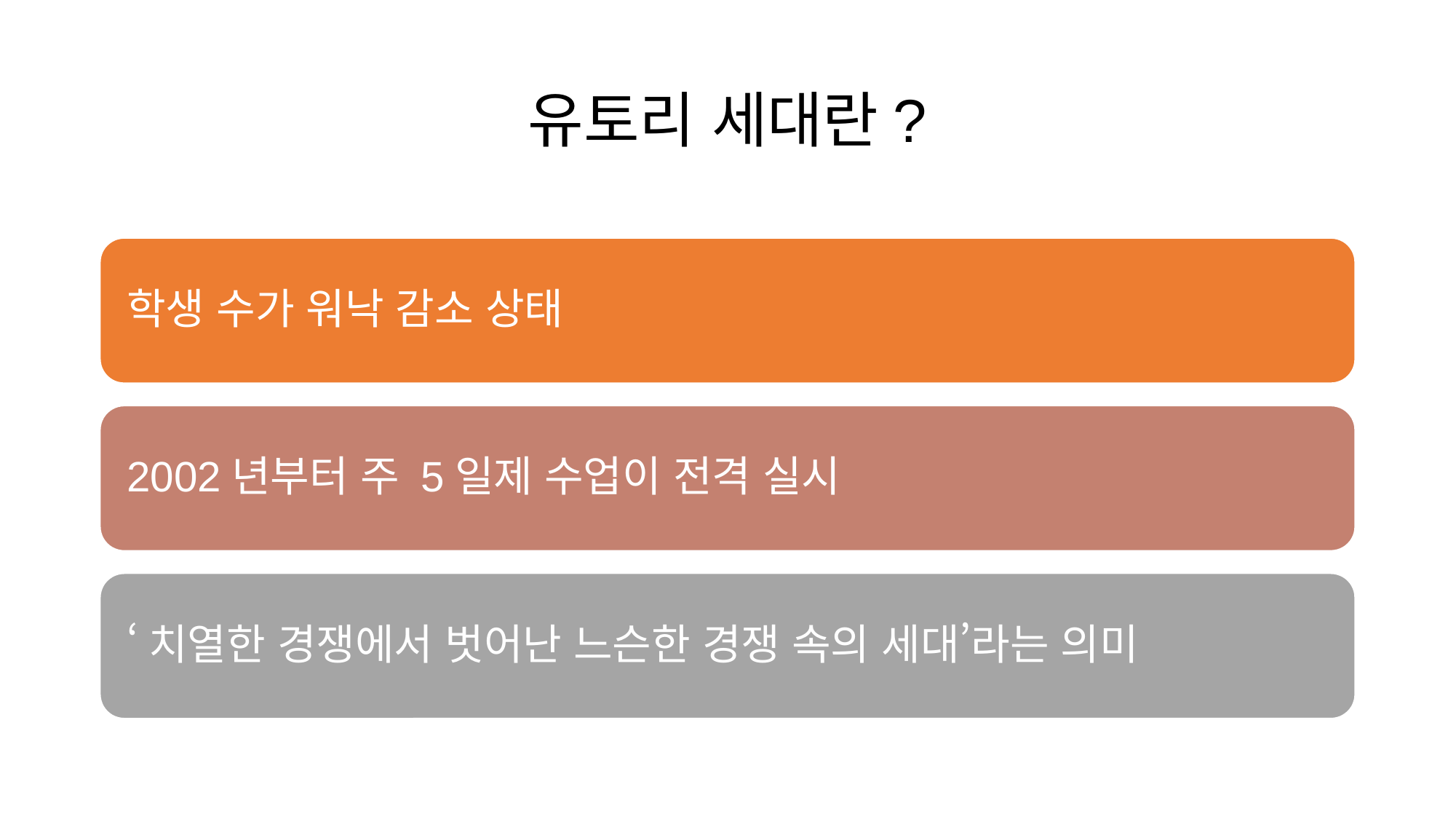

# 유토리 세대란?
학생 수가 워낙 감소 상태
2002년부터 주 5일제 수업이 전격 실시
‘치열한 경쟁에서 벗어난 느슨한 경쟁 속의 세대’라는 의미